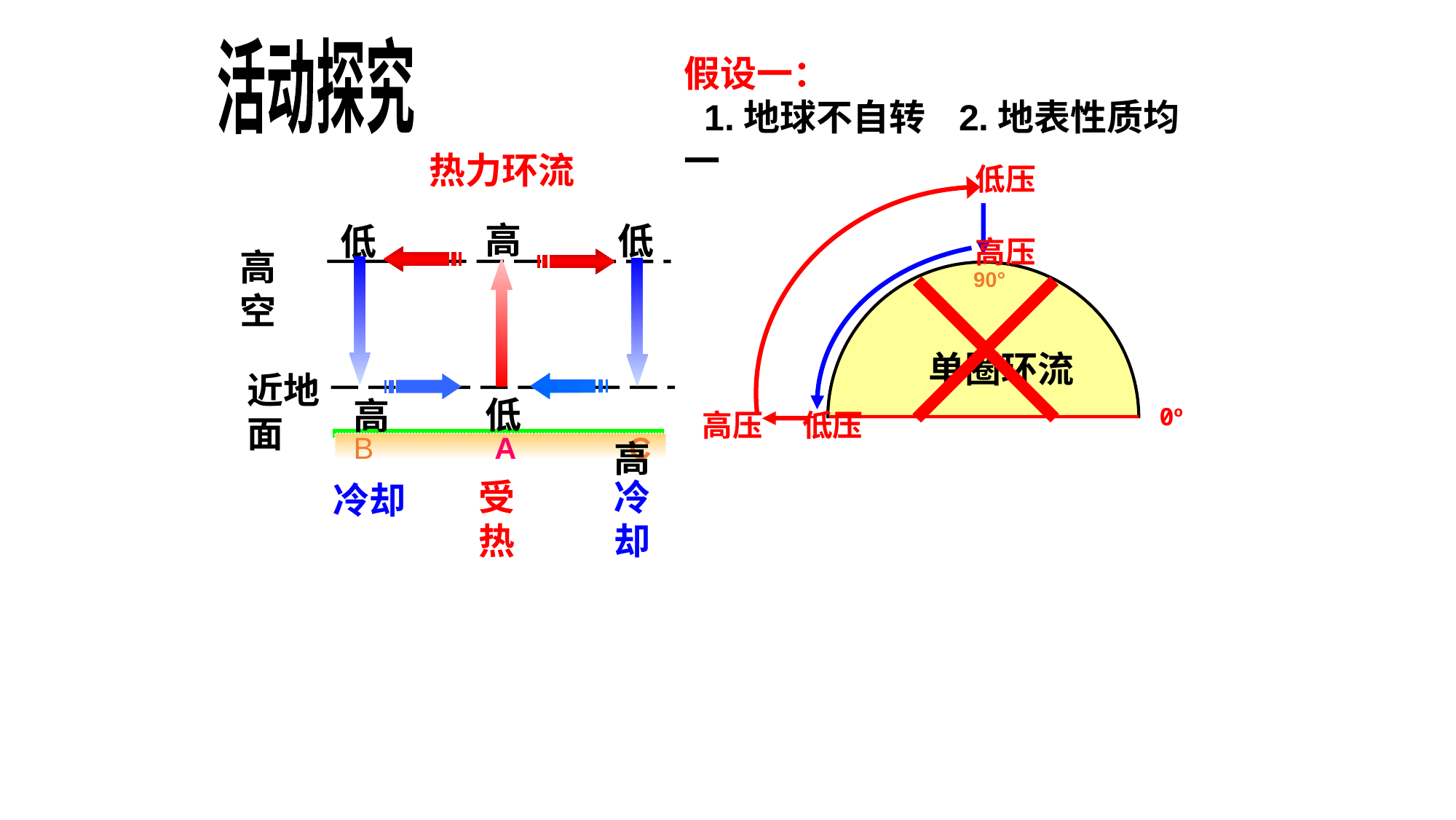

活动探究
假设一：
  1.地球不自转   2.地表性质均一
热力环流
低压

高
低
低

0º

南极
90°
高压

高   空

单圈环流
近地面

 高
低
高

高压
低压

B
A
C

冷却
受热
冷却